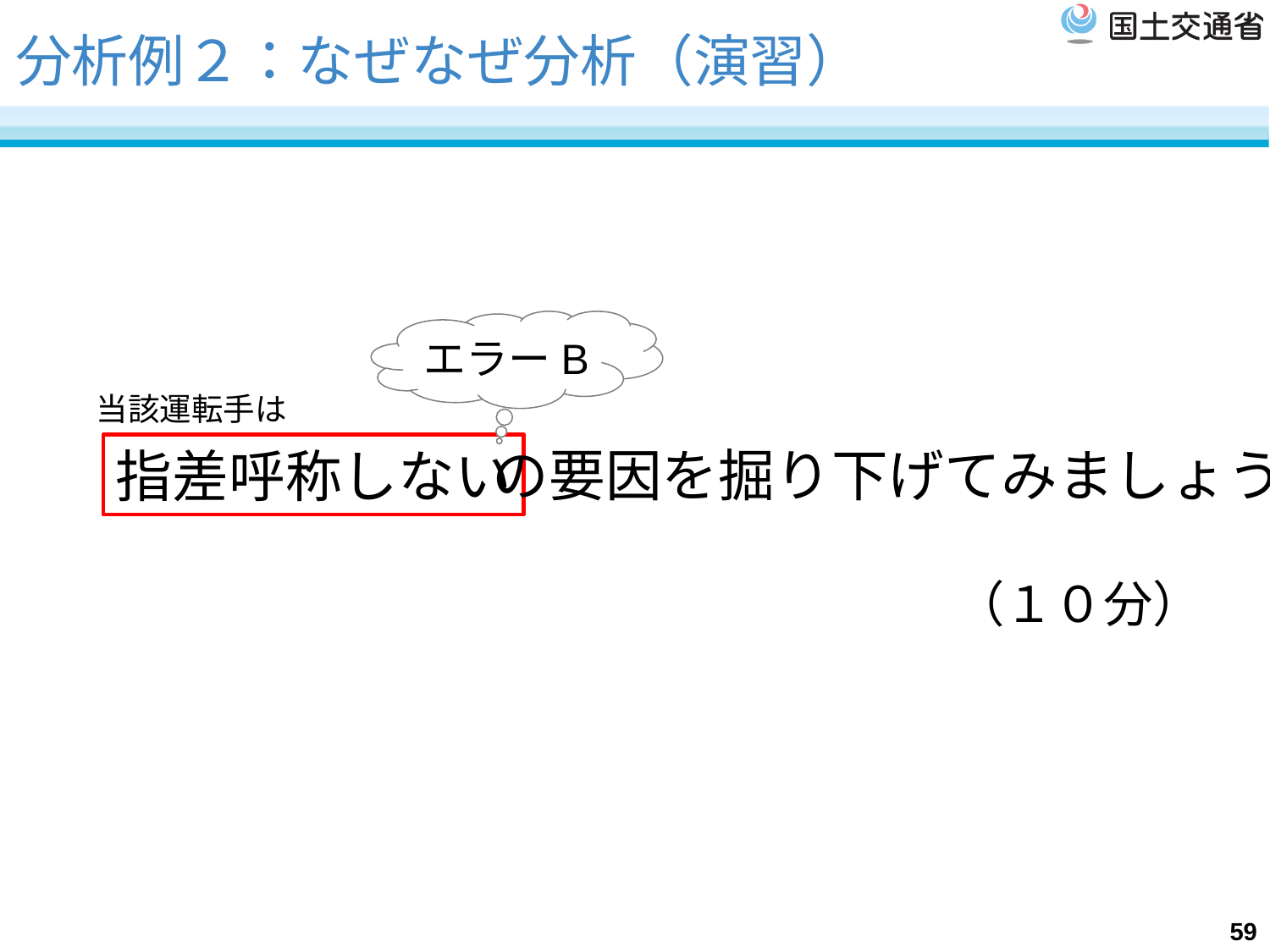

# 分析例２：なぜなぜ分析（演習）
エラーB
当該運転手は
指差呼称しない
の要因を掘り下げてみましょう
（１０分）
59